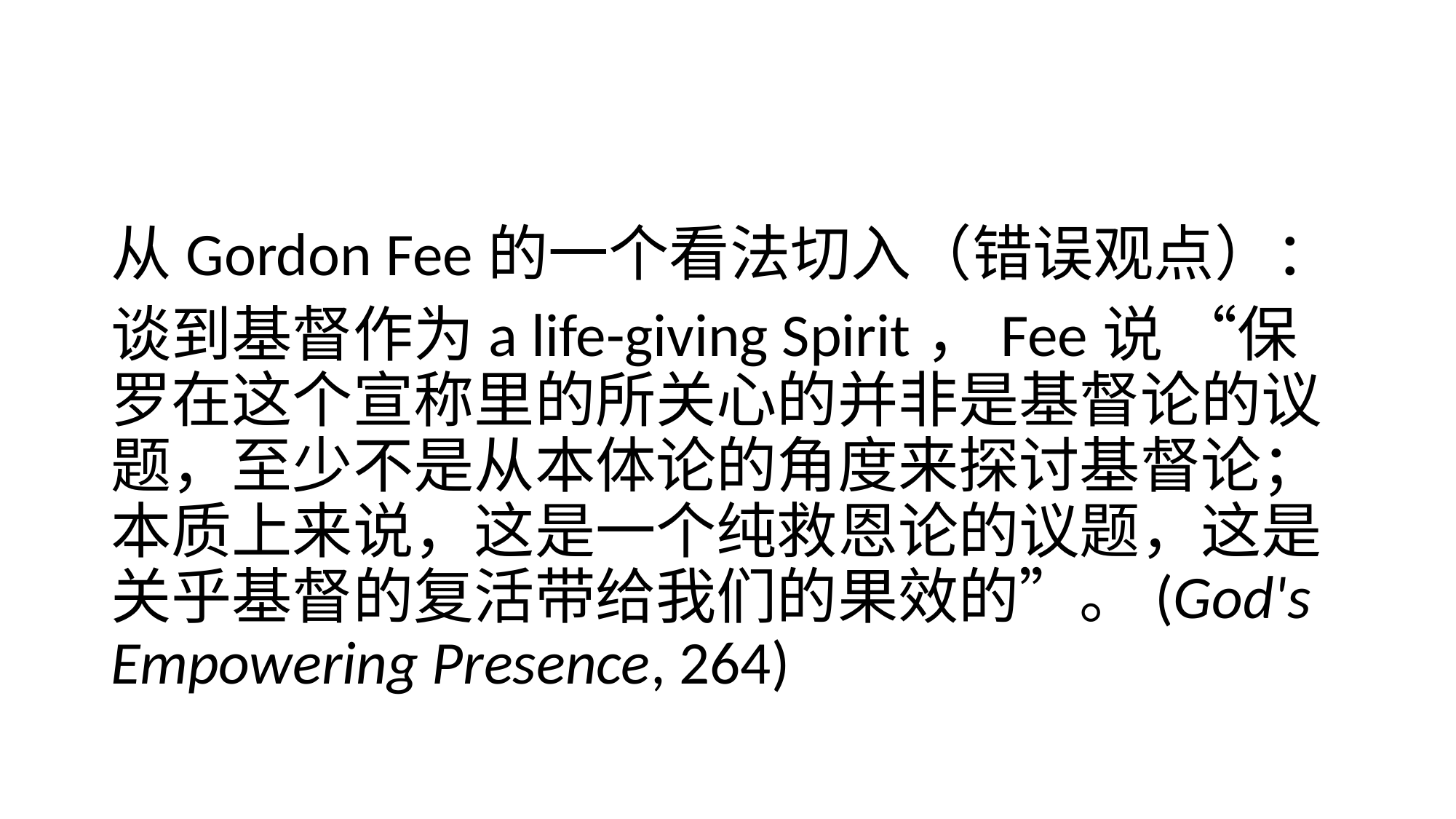

#
从Gordon Fee的一个看法切入（错误观点）：
谈到基督作为a life-giving Spirit，Fee说 “保罗在这个宣称里的所关心的并非是基督论的议题，至少不是从本体论的角度来探讨基督论；本质上来说，这是一个纯救恩论的议题，这是关乎基督的复活带给我们的果效的”。(God's Empowering Presence, 264)